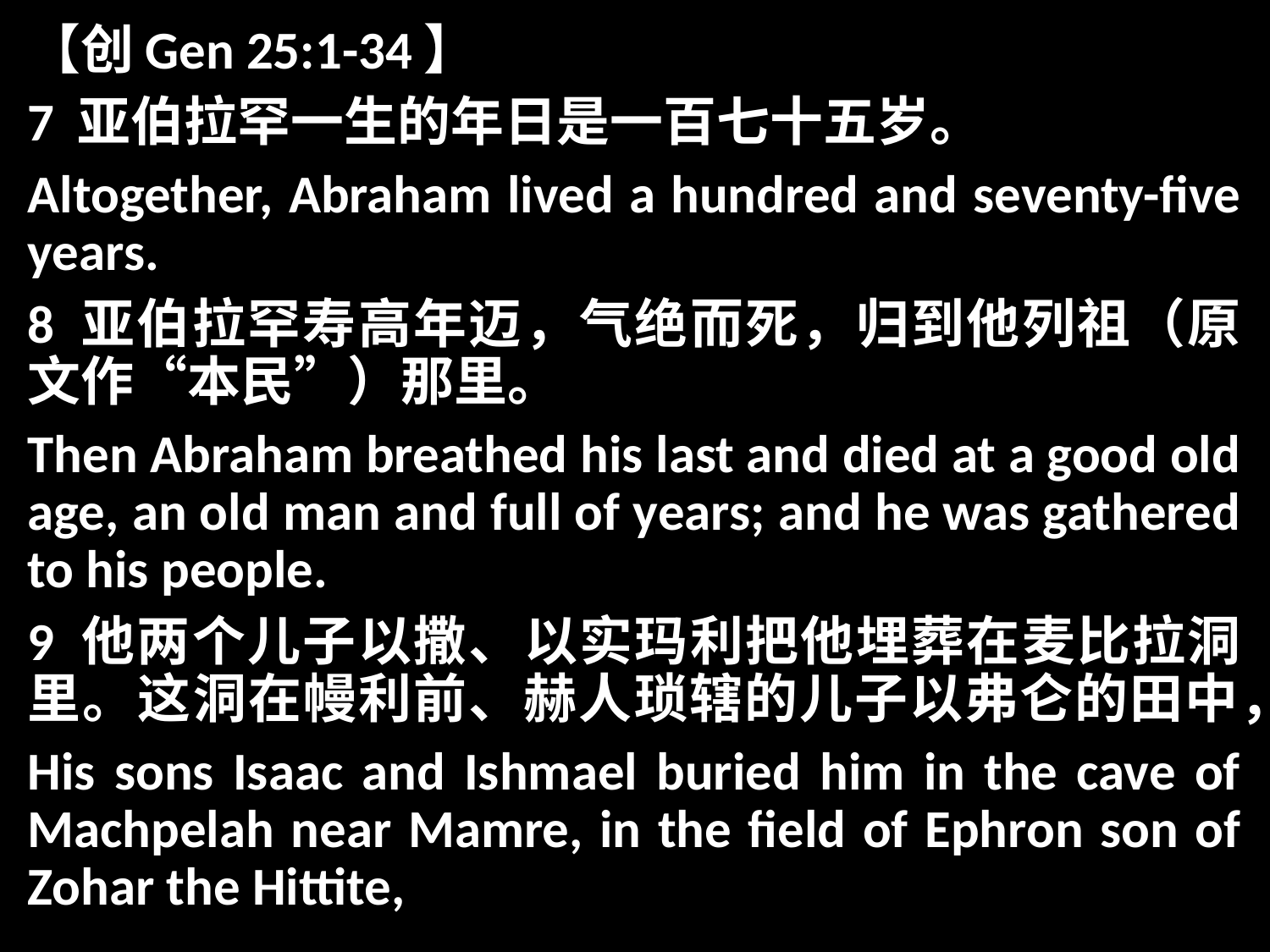

【创Gen 25:1-34】
7 亚伯拉罕一生的年日是一百七十五岁。
Altogether, Abraham lived a hundred and seventy-five years.
8 亚伯拉罕寿高年迈，气绝而死，归到他列祖（原文作“本民”）那里。
Then Abraham breathed his last and died at a good old age, an old man and full of years; and he was gathered to his people.
9 他两个儿子以撒、以实玛利把他埋葬在麦比拉洞里。这洞在幔利前、赫人琐辖的儿子以弗仑的田中，
His sons Isaac and Ishmael buried him in the cave of Machpelah near Mamre, in the field of Ephron son of Zohar the Hittite,